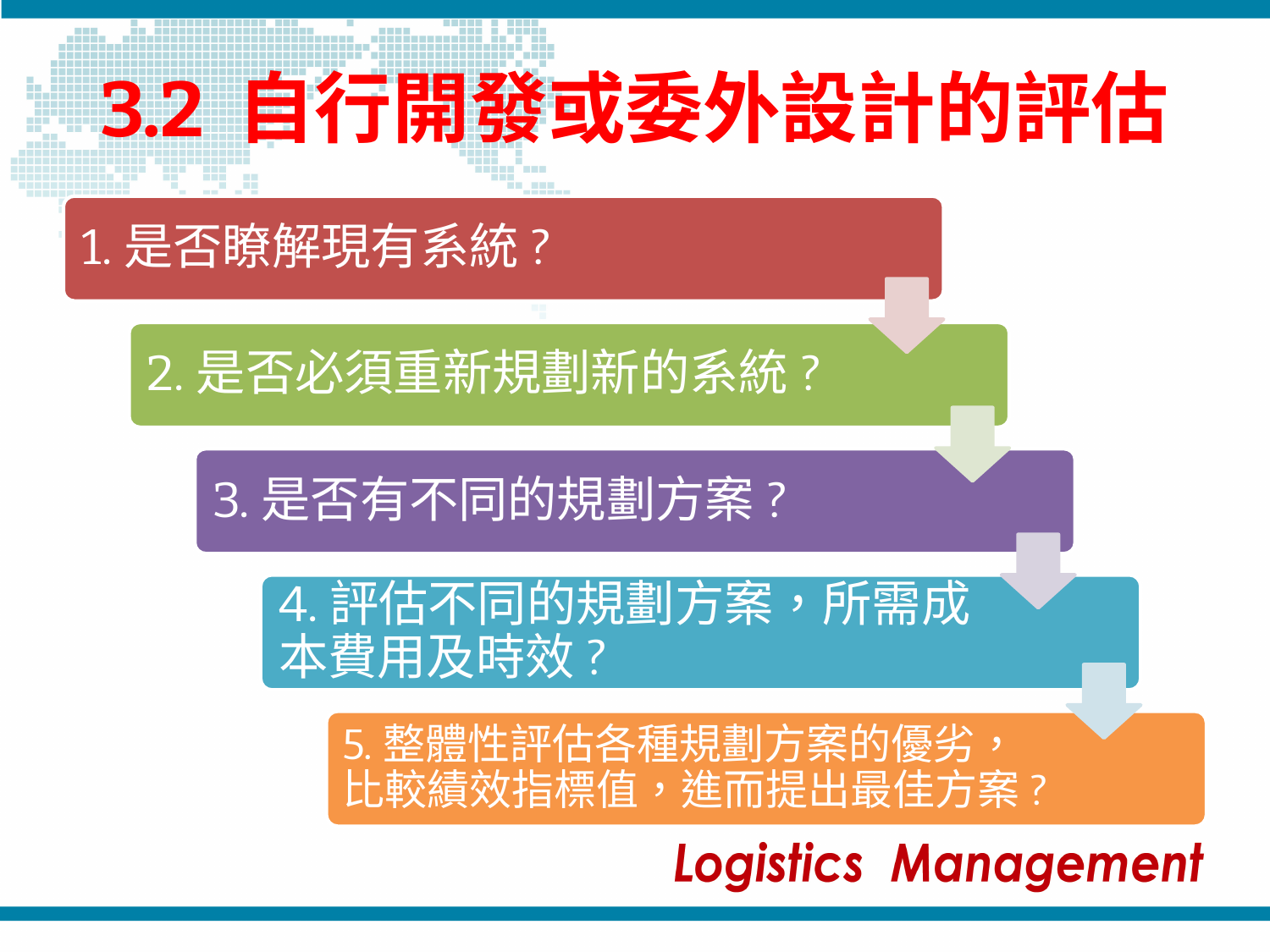

# 3.2 自行開發或委外設計的評估
1.是否瞭解現有系統?

2.是否必須重新規劃新的系統?

3.是否有不同的規劃方案?

4.評估不同的規劃方案，所需成本費用及時效?

5.整體性評估各種規劃方案的優劣，比較績效指標值，進而提出最佳方案?